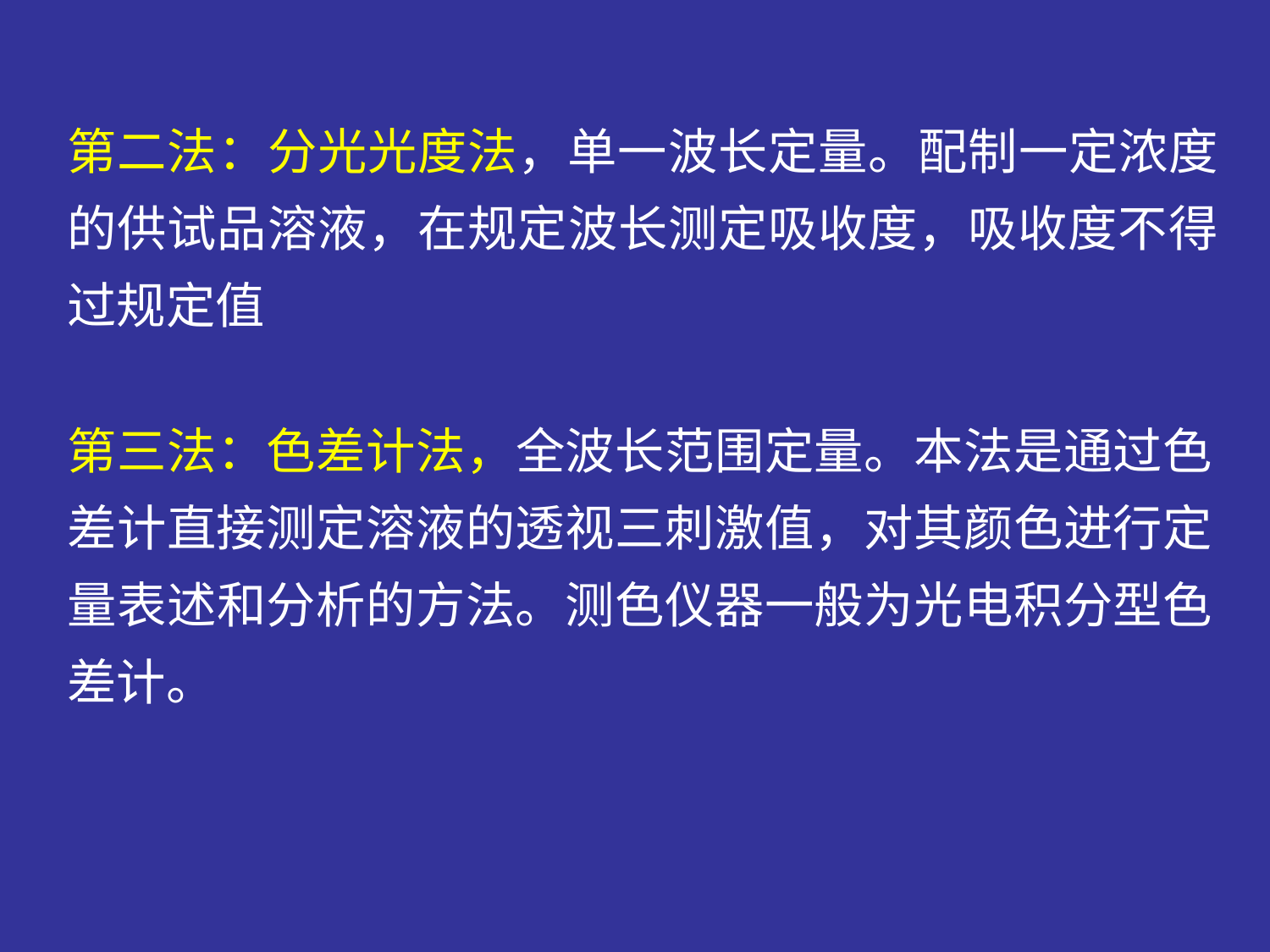

第二法：分光光度法，单一波长定量。配制一定浓度的供试品溶液，在规定波长测定吸收度，吸收度不得过规定值

第三法：色差计法，全波长范围定量。本法是通过色差计直接测定溶液的透视三刺激值，对其颜色进行定量表述和分析的方法。测色仪器一般为光电积分型色差计。